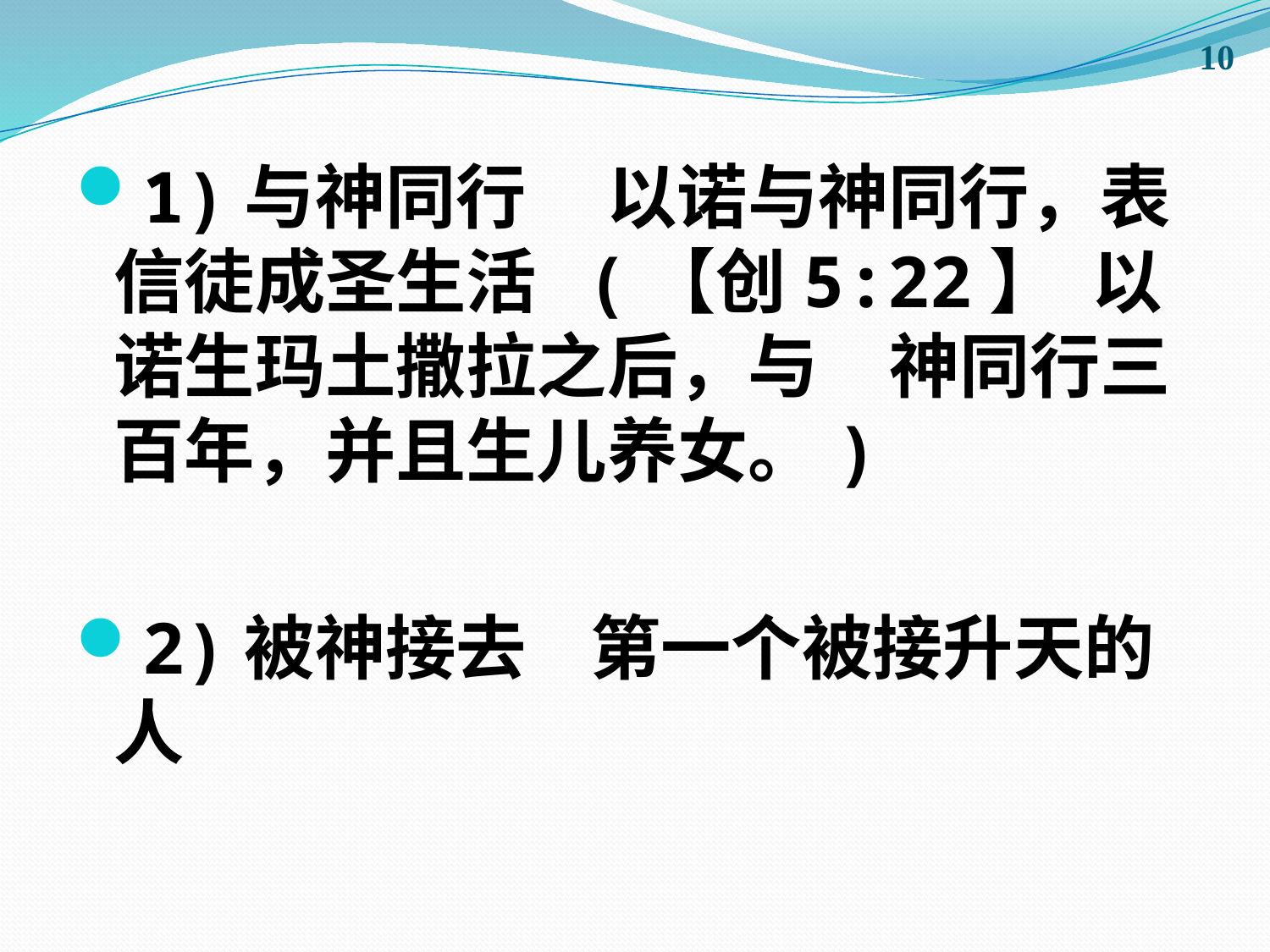

10
1)与神同行     以诺与神同行，表信徒成圣生活  (【创5:22】  以诺生玛土撒拉之后，与　神同行三百年，并且生儿养女。)

2)被神接去    第一个被接升天的人